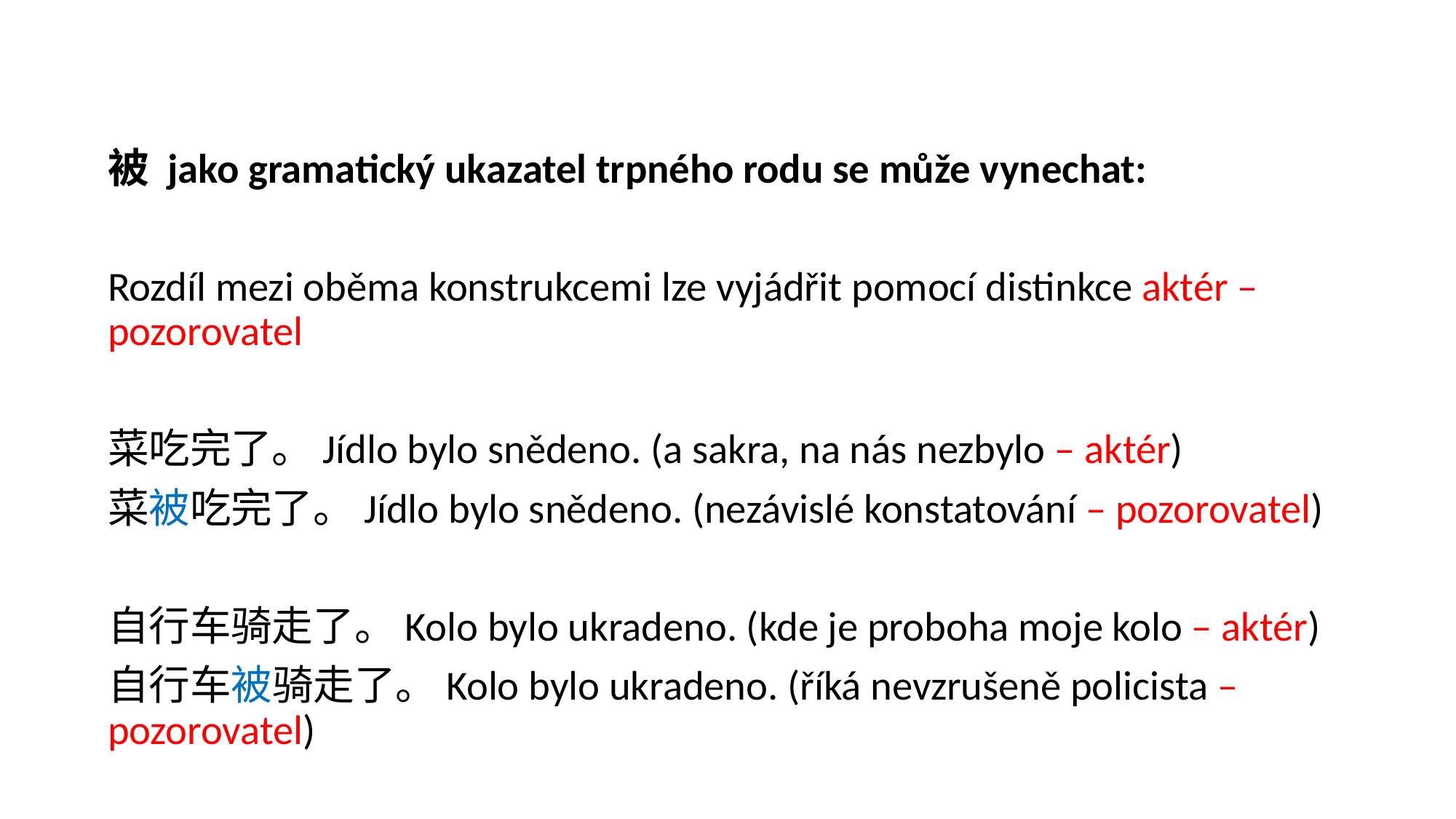

被 jako gramatický ukazatel trpného rodu se může vynechat:

Rozdíl mezi oběma konstrukcemi lze vyjádřit pomocí distinkce aktér – pozorovatel

菜吃完了。Jídlo bylo snědeno. (a sakra, na nás nezbylo – aktér)
菜被吃完了。Jídlo bylo snědeno. (nezávislé konstatování – pozorovatel)

自行车骑走了。Kolo bylo ukradeno. (kde je proboha moje kolo – aktér)
自行车被骑走了。Kolo bylo ukradeno. (říká nevzrušeně policista – pozorovatel)